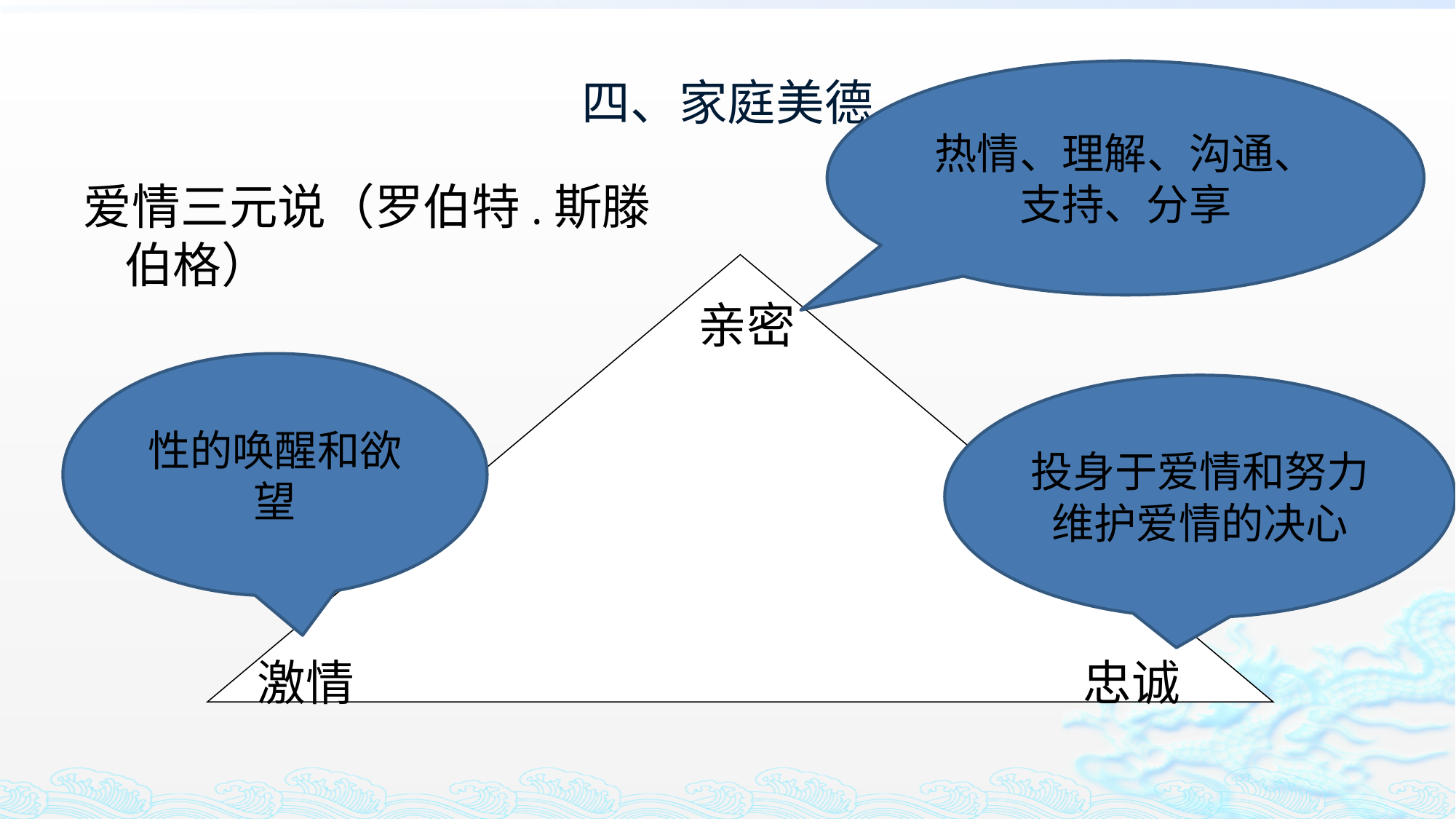

# 四、家庭美德
热情、理解、沟通、支持、分享
爱情三元说（罗伯特.斯滕伯格）

亲密
性的唤醒和欲望
投身于爱情和努力维护爱情的决心
激情
忠诚